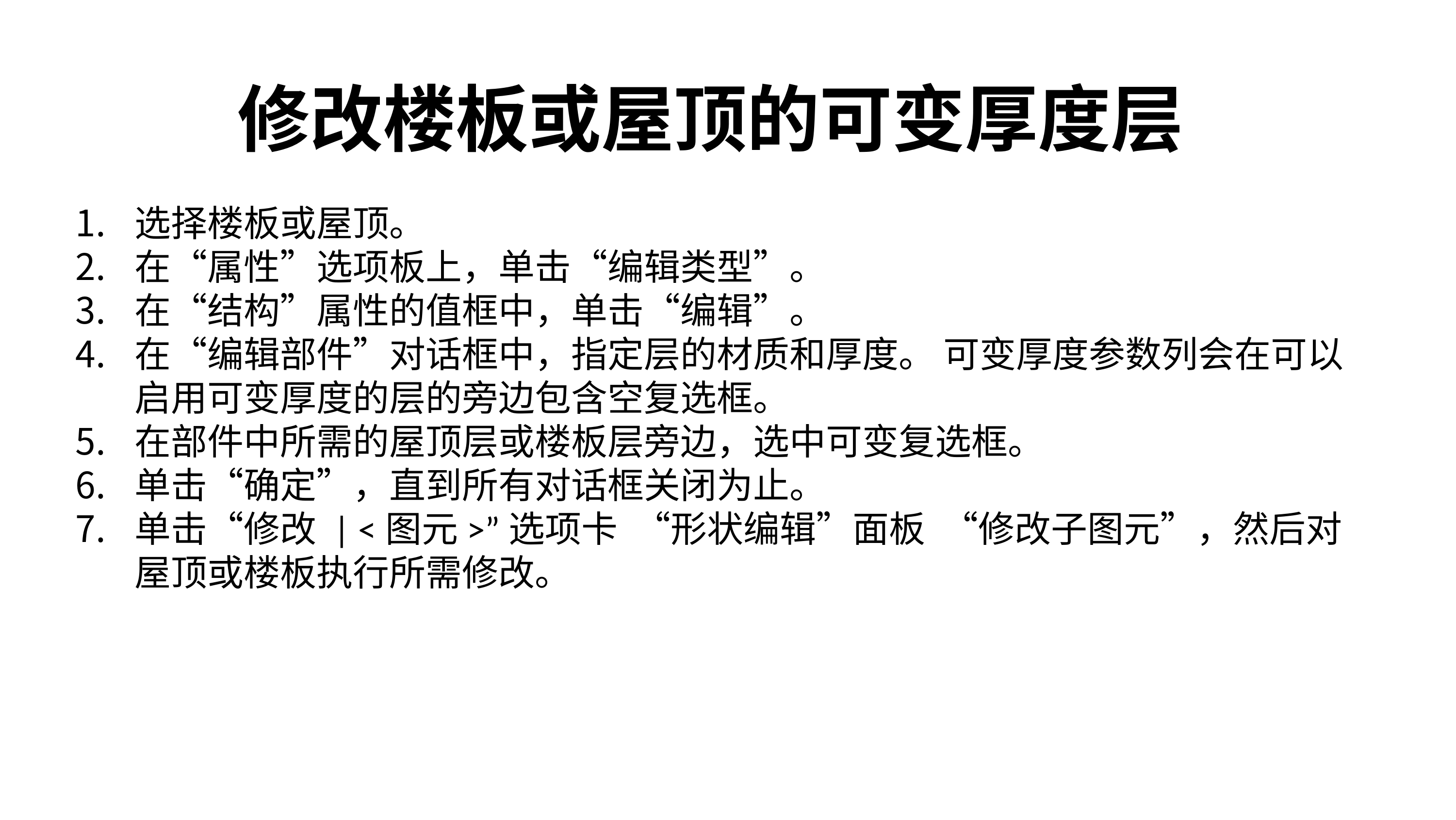

修改楼板或屋顶的可变厚度层
选择楼板或屋顶。
在“属性”选项板上，单击“编辑类型”。
在“结构”属性的值框中，单击“编辑”。
在“编辑部件”对话框中，指定层的材质和厚度。 可变厚度参数列会在可以启用可变厚度的层的旁边包含空复选框。
在部件中所需的屋顶层或楼板层旁边，选中可变复选框。
单击“确定”，直到所有对话框关闭为止。
单击“修改 | <图元>”选项卡  “形状编辑”面板  “修改子图元”，然后对屋顶或楼板执行所需修改。